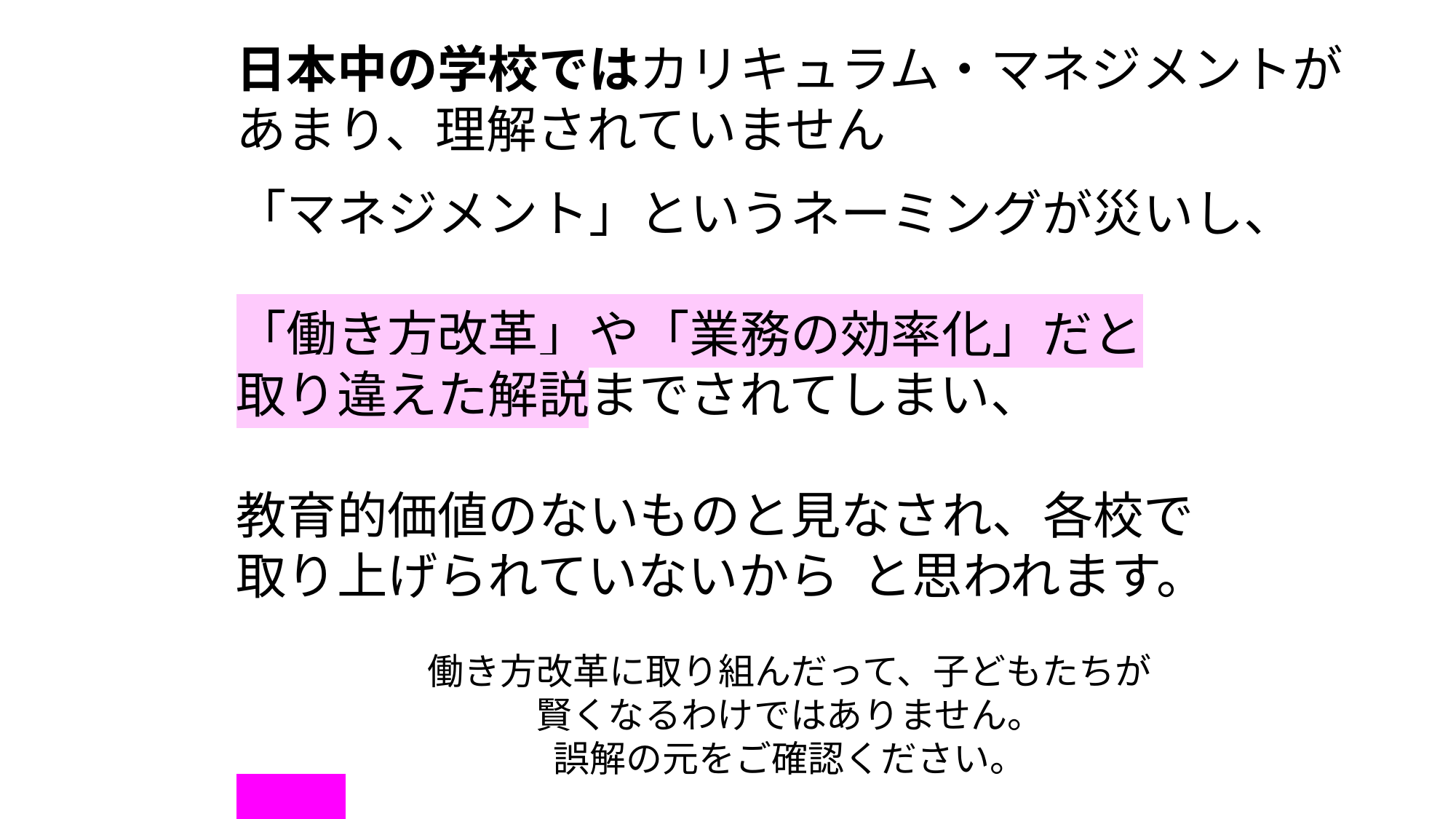

日本中の学校ではカリキュラム・マネジメントが
あまり、理解されていません

「マネジメント」というネーミングが災いし、

「働き方改革」や「業務の効率化」だと
取り違えた解説までされてしまい、

教育的価値のないものと見なされ、各校で
取り上げられていないから  と思われます。

働き方改革に取り組んだって、子どもたちが
賢くなるわけではありません。
誤解の元をご確認ください。